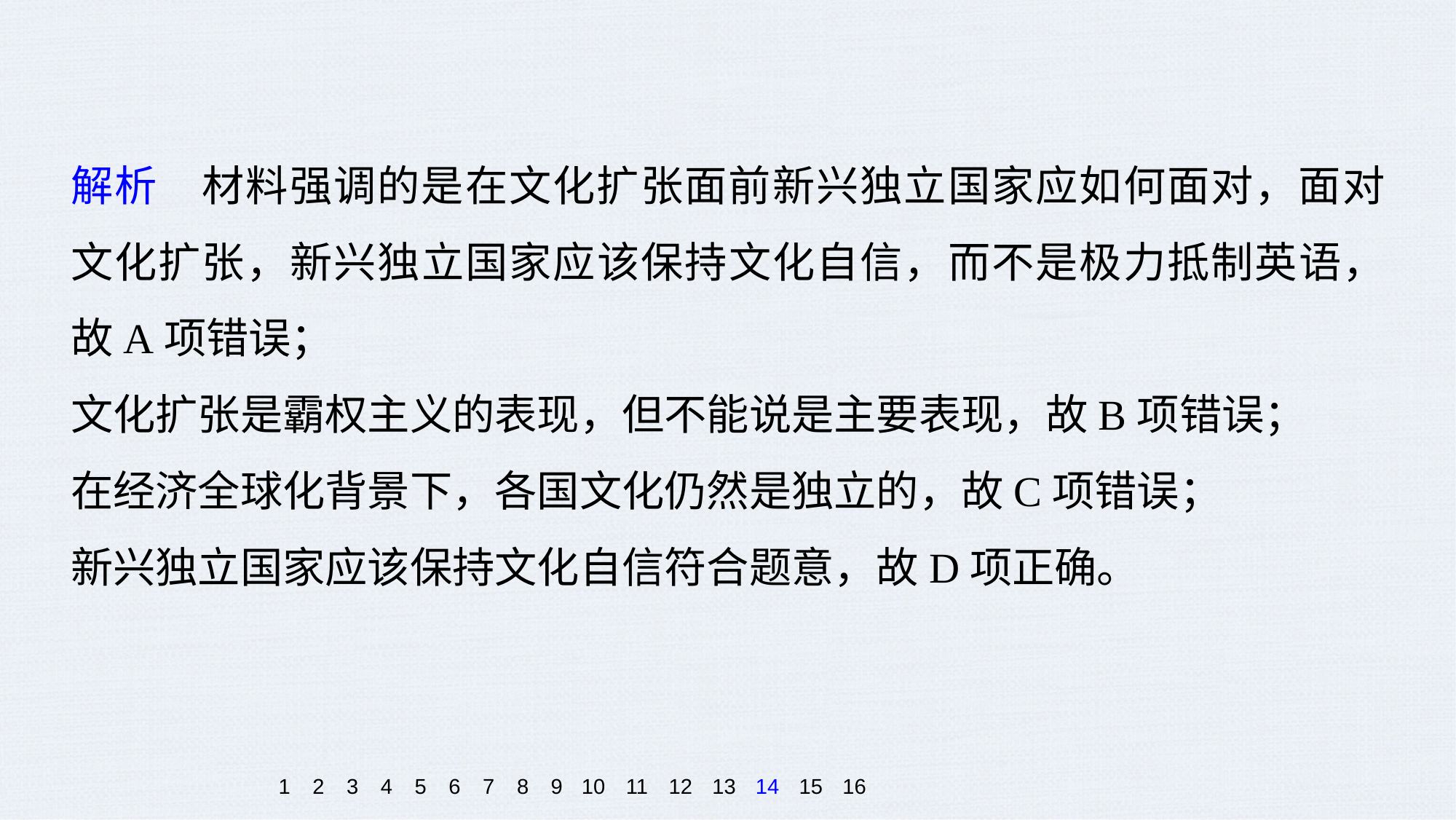

解析　材料强调的是在文化扩张面前新兴独立国家应如何面对，面对文化扩张，新兴独立国家应该保持文化自信，而不是极力抵制英语，故A项错误；
文化扩张是霸权主义的表现，但不能说是主要表现，故B项错误；
在经济全球化背景下，各国文化仍然是独立的，故C项错误；
新兴独立国家应该保持文化自信符合题意，故D项正确。
1
2
3
4
5
6
7
8
9
10
11
12
13
14
15
16